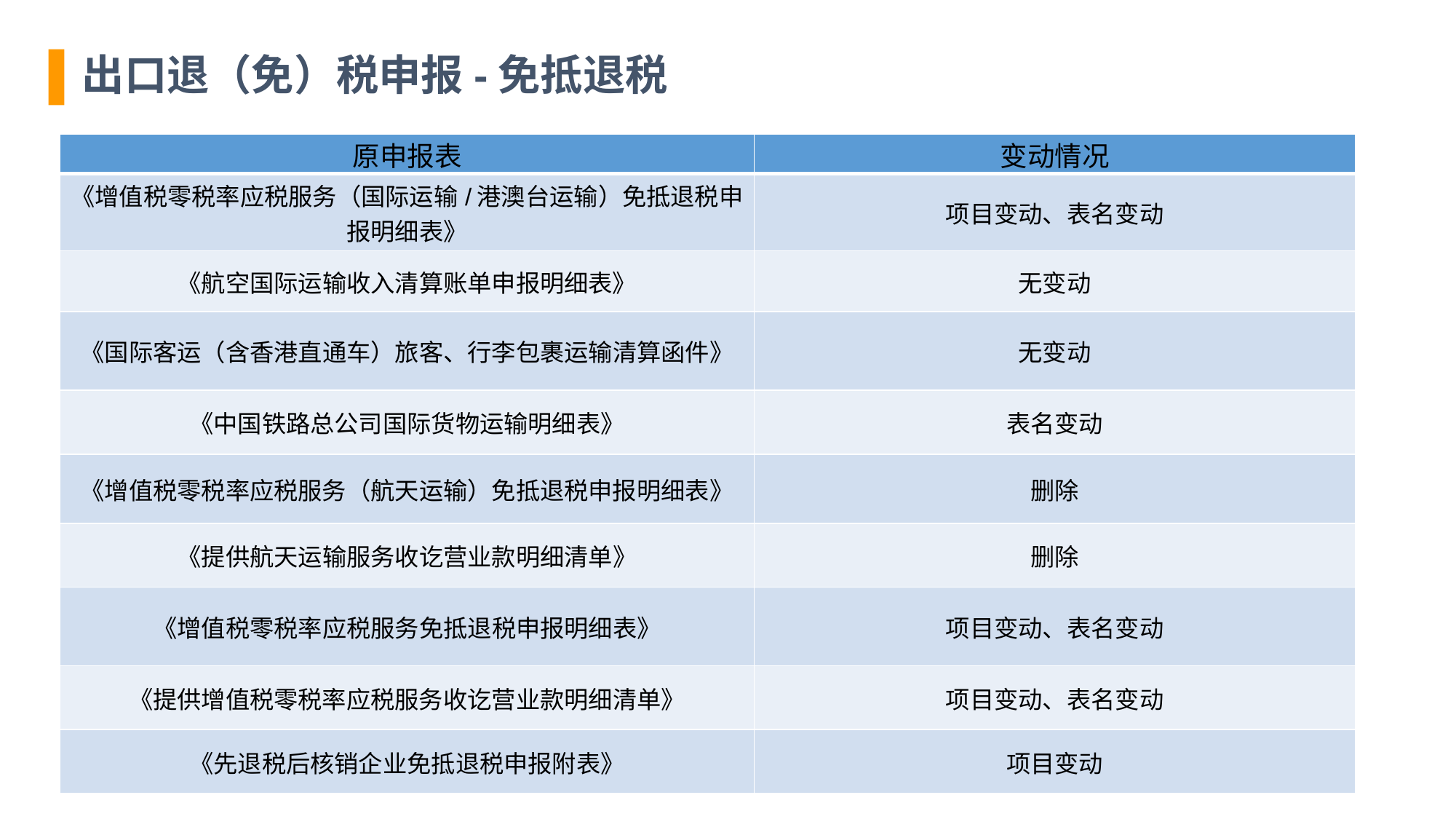

出口退（免）税申报-免抵退税

| 原申报表 | 变动情况 |
| --- | --- |
| 《增值税零税率应税服务（国际运输/港澳台运输）免抵退税申报明细表》 | 项目变动、表名变动 |
| 《航空国际运输收入清算账单申报明细表》 | 无变动 |
| 《国际客运（含香港直通车）旅客、行李包裹运输清算函件》 | 无变动 |
| 《中国铁路总公司国际货物运输明细表》 | 表名变动 |
| 《增值税零税率应税服务（航天运输）免抵退税申报明细表》 | 删除 |
| 《提供航天运输服务收讫营业款明细清单》 | 删除 |
| 《增值税零税率应税服务免抵退税申报明细表》 | 项目变动、表名变动 |
| 《提供增值税零税率应税服务收讫营业款明细清单》 | 项目变动、表名变动 |
| 《先退税后核销企业免抵退税申报附表》 | 项目变动 |